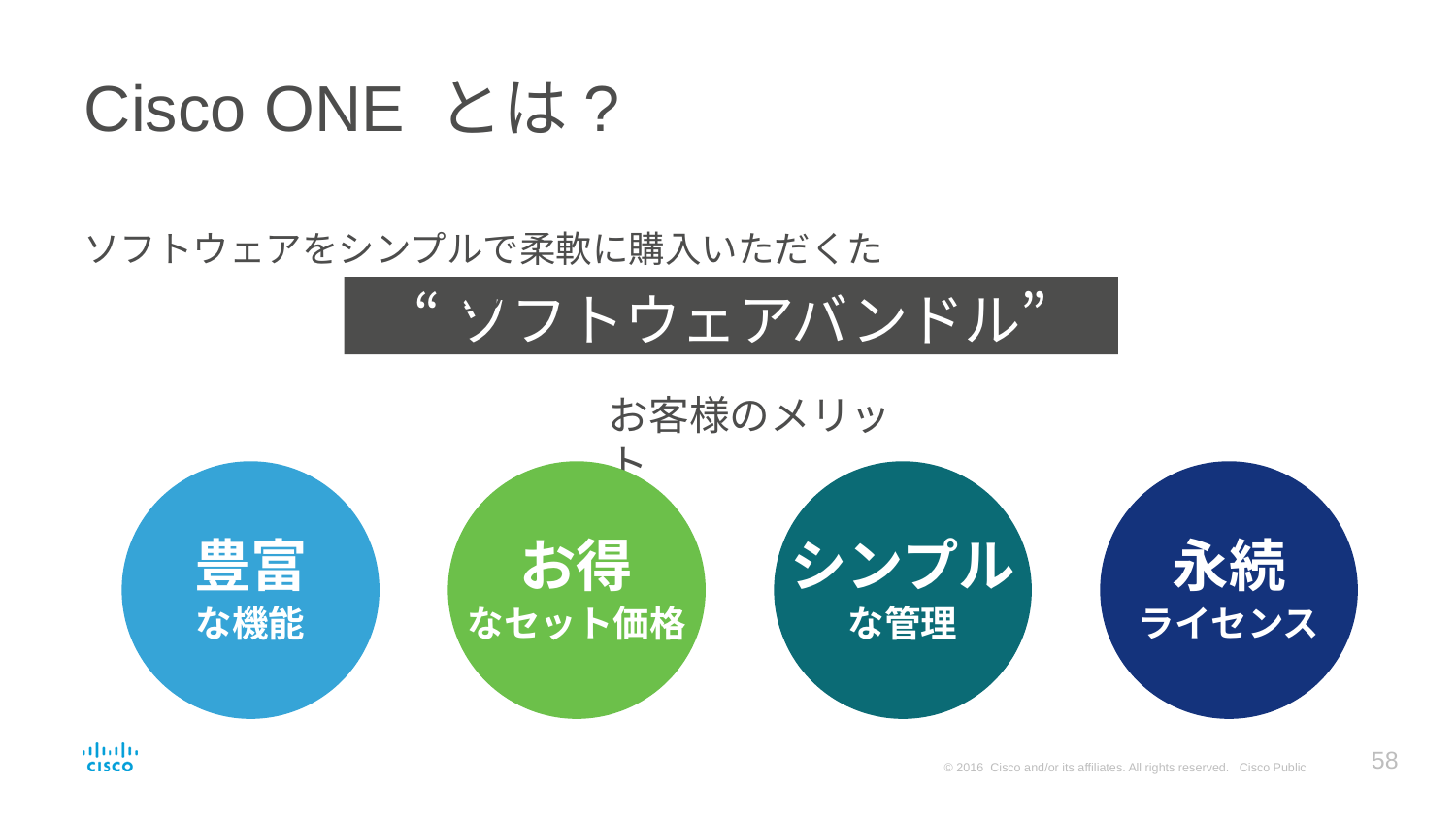

# Cisco ONE とは?
ソフトウェアをシンプルで柔軟に購入いただくための
“ソフトウェアバンドル”
お客様のメリット
豊富
な機能
お得
なセット価格
シンプル
な管理
永続
ライセンス